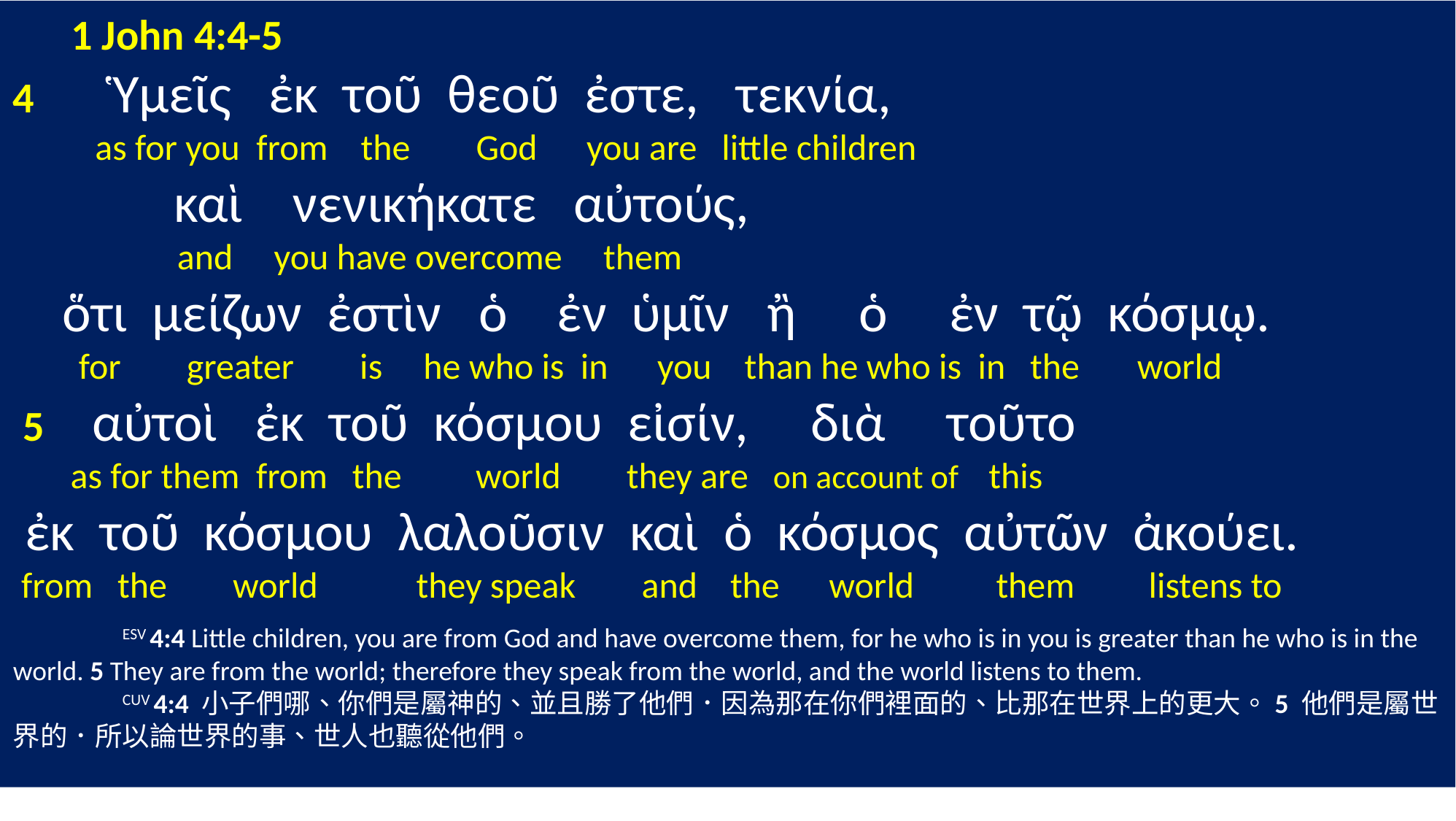

1 John 4:4-5
4        Ὑμεῖς   ἐκ  τοῦ  θεοῦ  ἐστε,   τεκνία,
          as for you  from    the        God      you are   little children
             καὶ    νενικήκατε   αὐτούς,
                    and     you have overcome     them
    ὅτι  μείζων  ἐστὶν   ὁ    ἐν  ὑμῖν   ἢ     ὁ     ἐν  τῷ  κόσμῳ.
        for        greater        is     he who is  in      you    than he who is  in   the       world
 5     αὐτοὶ   ἐκ  τοῦ  κόσμου  εἰσίν,     διὰ     τοῦτο
       as for them  from   the         world        they are   on account of    this
 ἐκ  τοῦ  κόσμου  λαλοῦσιν  καὶ  ὁ  κόσμος  αὐτῶν  ἀκούει.
 from   the        world            they speak        and    the      world          them         listens to

	ESV 4:4 Little children, you are from God and have overcome them, for he who is in you is greater than he who is in the world. 5 They are from the world; therefore they speak from the world, and the world listens to them.
	CUV 4:4 小子們哪、你們是屬神的、並且勝了他們．因為那在你們裡面的、比那在世界上的更大。5 他們是屬世界的．所以論世界的事、世人也聽從他們。